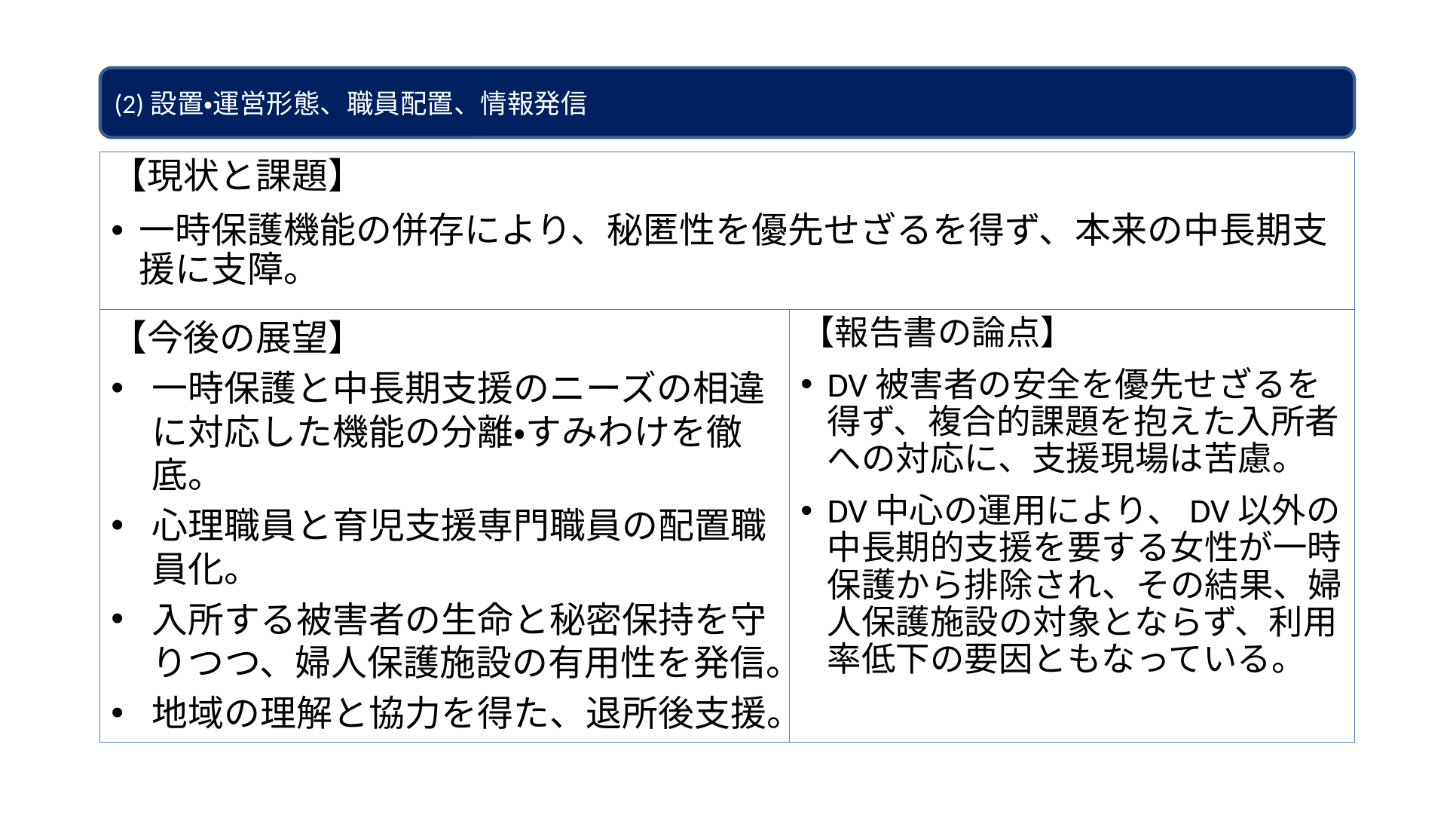

(2)設置・運営形態、職員配置、情報発信
【現状と課題】
一時保護機能の併存により、秘匿性を優先せざるを得ず、本来の中長期支援に支障。
【今後の展望】
一時保護と中長期支援のニーズの相違に対応した機能の分離・すみわけを徹底。
心理職員と育児支援専門職員の配置職員化。
入所する被害者の生命と秘密保持を守りつつ、婦人保護施設の有用性を発信。
地域の理解と協力を得た、退所後支援。

【報告書の論点】
DV被害者の安全を優先せざるを得ず、複合的課題を抱えた入所者への対応に、支援現場は苦慮。
DV中心の運用により、DV以外の中長期的支援を要する女性が一時保護から排除され、その結果、婦人保護施設の対象とならず、利用率低下の要因ともなっている。